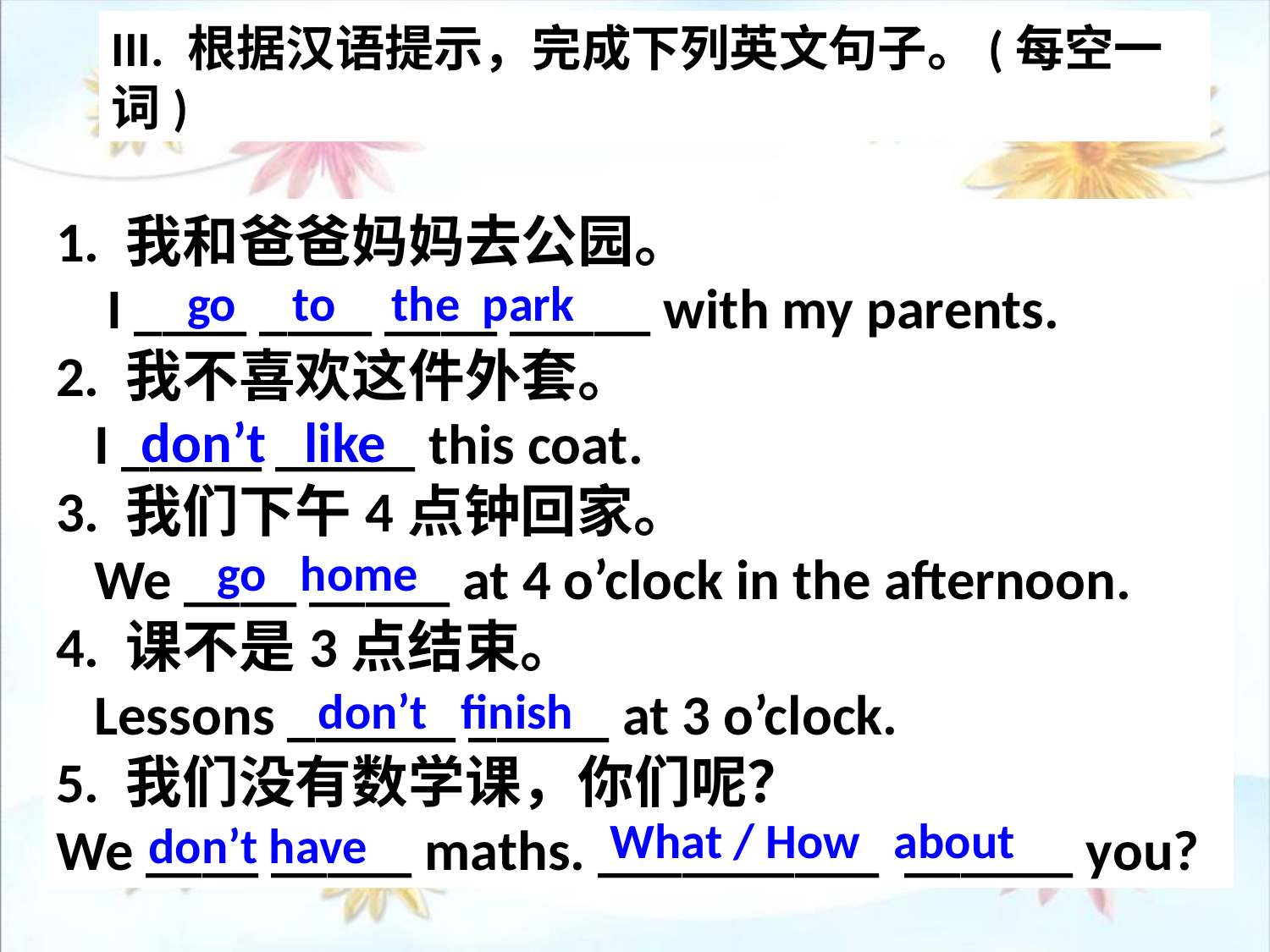

III. 根据汉语提示，完成下列英文句子。(每空一词)
1. 我和爸爸妈妈去公园。
    I ____ ____ ____ _____ with my parents.
2. 我不喜欢这件外套。
   I _____ _____ this coat.
3. 我们下午4点钟回家。
   We ____ _____ at 4 o’clock in the afternoon.
4. 课不是3点结束。
   Lessons ______ _____ at 3 o’clock.
5. 我们没有数学课，你们呢？
We ____ _____ maths. __________  ______ you?
go     to     the  park
don’t   like

go   home
don’t   finish
What / How   about
don’t have